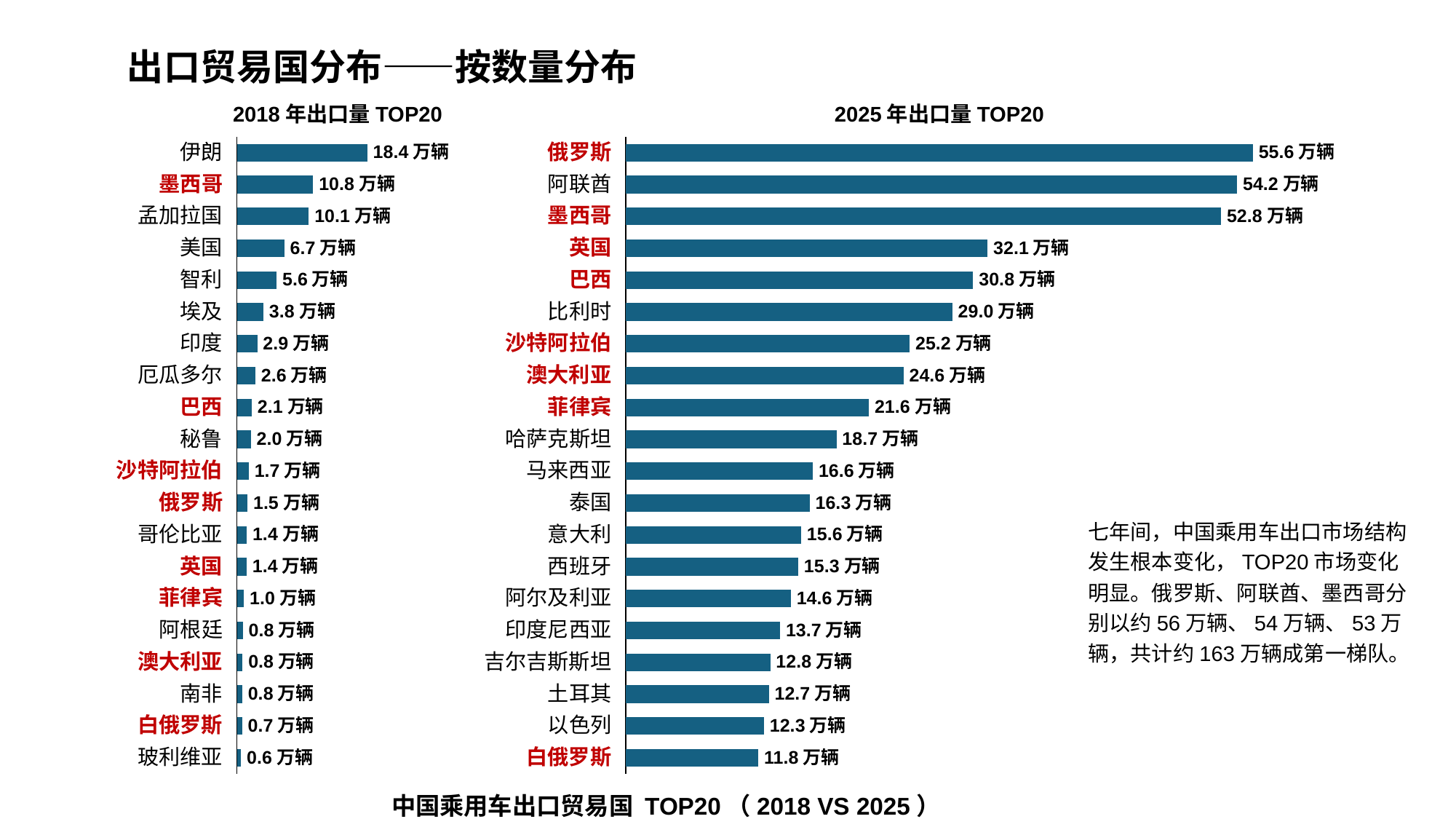

出口贸易国分布——按数量分布
2018年出口量TOP20
2025年出口量TOP20

### Chart

| Category |  |
|---|---|

### Chart

| Category |  |
|---|---|
伊朗
俄罗斯
18.4万辆
55.6万辆
墨西哥
阿联酋
10.8万辆
54.2万辆
孟加拉国
墨西哥
10.1万辆
52.8万辆
美国
英国
6.7万辆
32.1万辆
智利
巴西
5.6万辆
30.8万辆
埃及
比利时
3.8万辆
29.0万辆
印度
沙特阿拉伯
2.9万辆
25.2万辆
厄瓜多尔
澳大利亚
2.6万辆
24.6万辆
巴西
菲律宾
2.1万辆
21.6万辆
秘鲁
哈萨克斯坦
2.0万辆
18.7万辆
沙特阿拉伯
马来西亚
1.7万辆
16.6万辆
俄罗斯
泰国
1.5万辆
16.3万辆
七年间，中国乘用车出口市场结构发生根本变化，TOP20市场变化明显。俄罗斯、阿联酋、墨西哥分别以约56万辆、54万辆、53万辆，共计约163万辆成第一梯队。
哥伦比亚
意大利
1.4万辆
15.6万辆
英国
西班牙
1.4万辆
15.3万辆
菲律宾
阿尔及利亚
1.0万辆
14.6万辆
阿根廷
印度尼西亚
0.8万辆
13.7万辆
澳大利亚
吉尔吉斯斯坦
0.8万辆
12.8万辆
南非
土耳其
0.8万辆
12.7万辆
白俄罗斯
以色列
0.7万辆
12.3万辆
玻利维亚
白俄罗斯
0.6万辆
11.8万辆
中国乘用车出口贸易国 TOP20（2018 VS 2025）